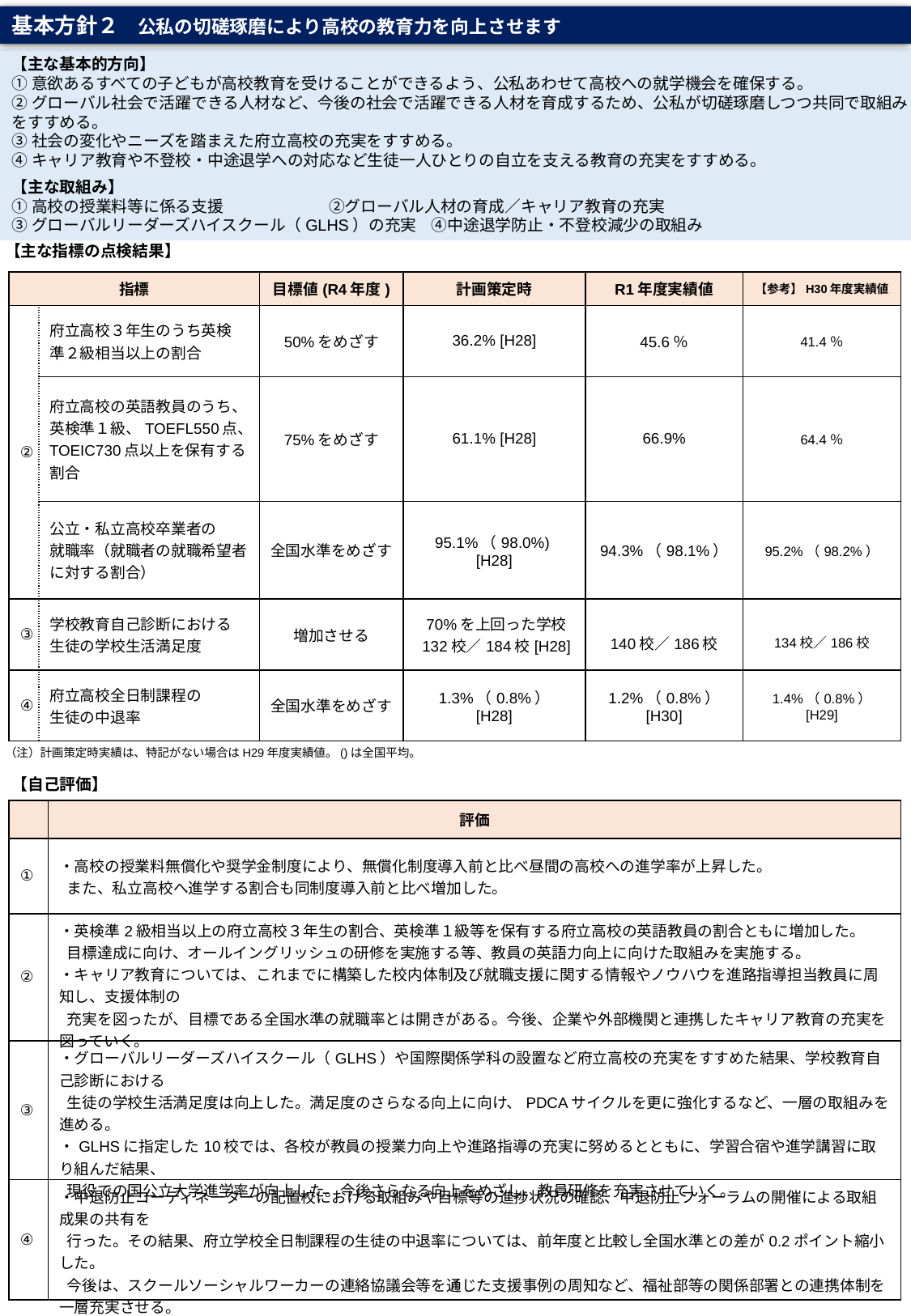

基本方針２　公私の切磋琢磨により高校の教育力を向上させます
【主な基本的方向】
①意欲あるすべての子どもが高校教育を受けることができるよう、公私あわせて高校への就学機会を確保する。
②グローバル社会で活躍できる人材など、今後の社会で活躍できる人材を育成するため、公私が切磋琢磨しつつ共同で取組みをすすめる。
③社会の変化やニーズを踏まえた府立高校の充実をすすめる。
④キャリア教育や不登校・中途退学への対応など生徒一人ひとりの自立を支える教育の充実をすすめる。

【主な取組み】
①高校の授業料等に係る支援                             ②グローバル人材の育成／キャリア教育の充実
③グローバルリーダーズハイスクール（GLHS）の充実    ④中途退学防止・不登校減少の取組み
【主な指標の点検結果】
| 指標 |  | 目標値(R4年度) | 計画策定時 | R1年度実績値 | 【参考】H30年度実績値 |
| --- | --- | --- | --- | --- | --- |
| ② | 府立高校３年生のうち英検 準２級相当以上の割合 | 50%をめざす | 36.2% [H28] | 45.6％ | 41.4％ |
|  | 府立高校の英語教員のうち、 英検準１級、TOEFL550点、TOEIC730点以上を保有する割合 | 75%をめざす | 61.1% [H28] | 66.9% | 64.4％ |
|  | 公立・私立高校卒業者の 就職率（就職者の就職希望者に対する割合） | 全国水準をめざす | 95.1%（98.0%) [H28] | 94.3%（98.1%） | 95.2%（98.2%） |
| ③ | 学校教育自己診断における 生徒の学校生活満足度 | 増加させる | 70%を上回った学校 132校／184校[H28] | 140校／186校 | 134校／186校 |
| ④ | 府立高校全日制課程の 生徒の中退率 | 全国水準をめざす | 1.3%（0.8%） [H28] | 1.2%（0.8%） [H30] | 1.4%（0.8%） [H29] |
（注）計画策定時実績は、特記がない場合はH29年度実績値。()は全国平均。
【自己評価】
|  | 評価 |
| --- | --- |
| ① | ・高校の授業料無償化や奨学金制度により、無償化制度導入前と比べ昼間の高校への進学率が上昇した。 また、私立高校へ進学する割合も同制度導入前と比べ増加した。 |
| ② | ・英検準2級相当以上の府立高校３年生の割合、英検準１級等を保有する府立高校の英語教員の割合ともに増加した。 目標達成に向け、オールイングリッシュの研修を実施する等、教員の英語力向上に向けた取組みを実施する。 ・キャリア教育については、これまでに構築した校内体制及び就職支援に関する情報やノウハウを進路指導担当教員に周知し、支援体制の 充実を図ったが、目標である全国水準の就職率とは開きがある。今後、企業や外部機関と連携したキャリア教育の充実を図っていく。 |
| ③ | ・グローバルリーダーズハイスクール（GLHS）や国際関係学科の設置など府立高校の充実をすすめた結果、学校教育自己診断における 生徒の学校生活満足度は向上した。満足度のさらなる向上に向け、PDCAサイクルを更に強化するなど、一層の取組みを進める。 ・GLHSに指定した10校では、各校が教員の授業力向上や進路指導の充実に努めるとともに、学習合宿や進学講習に取り組んだ結果、 現役での国公立大学進学率が向上した。今後さらなる向上をめざし、教員研修を充実させていく。 |
| ④ | ・中退防止コーディネーターの配置校における取組みや目標等の進捗状況の確認、中退防止フォーラムの開催による取組成果の共有を 行った。その結果、府立学校全日制課程の生徒の中退率については、前年度と比較し全国水準との差が0.2ポイント縮小した。 今後は、スクールソーシャルワーカーの連絡協議会等を通じた支援事例の周知など、福祉部等の関係部署との連携体制を一層充実させる。 |
4